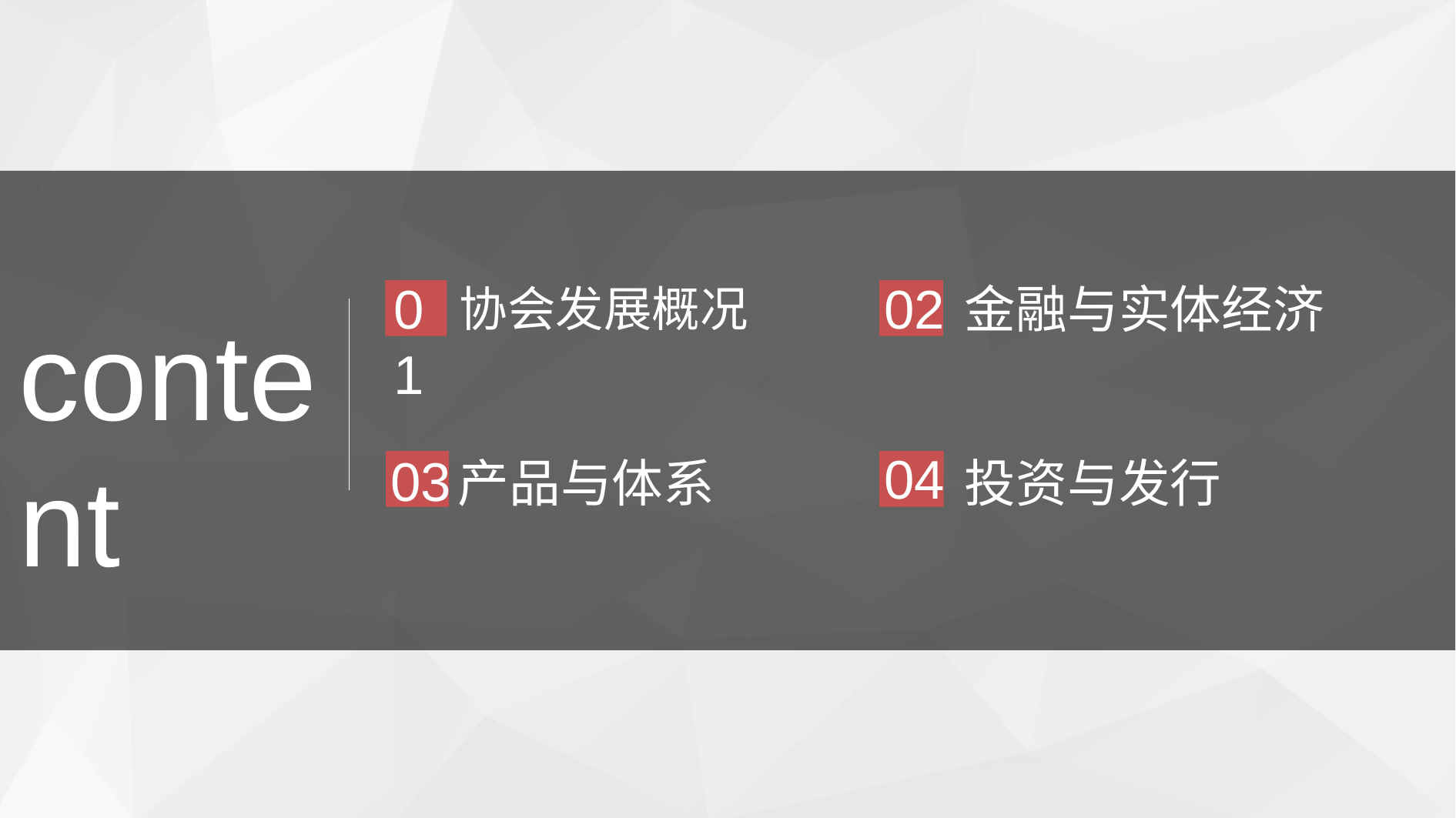

02

01

金融与实体经济
协会发展概况
content
04

03

产品与体系
投资与发行